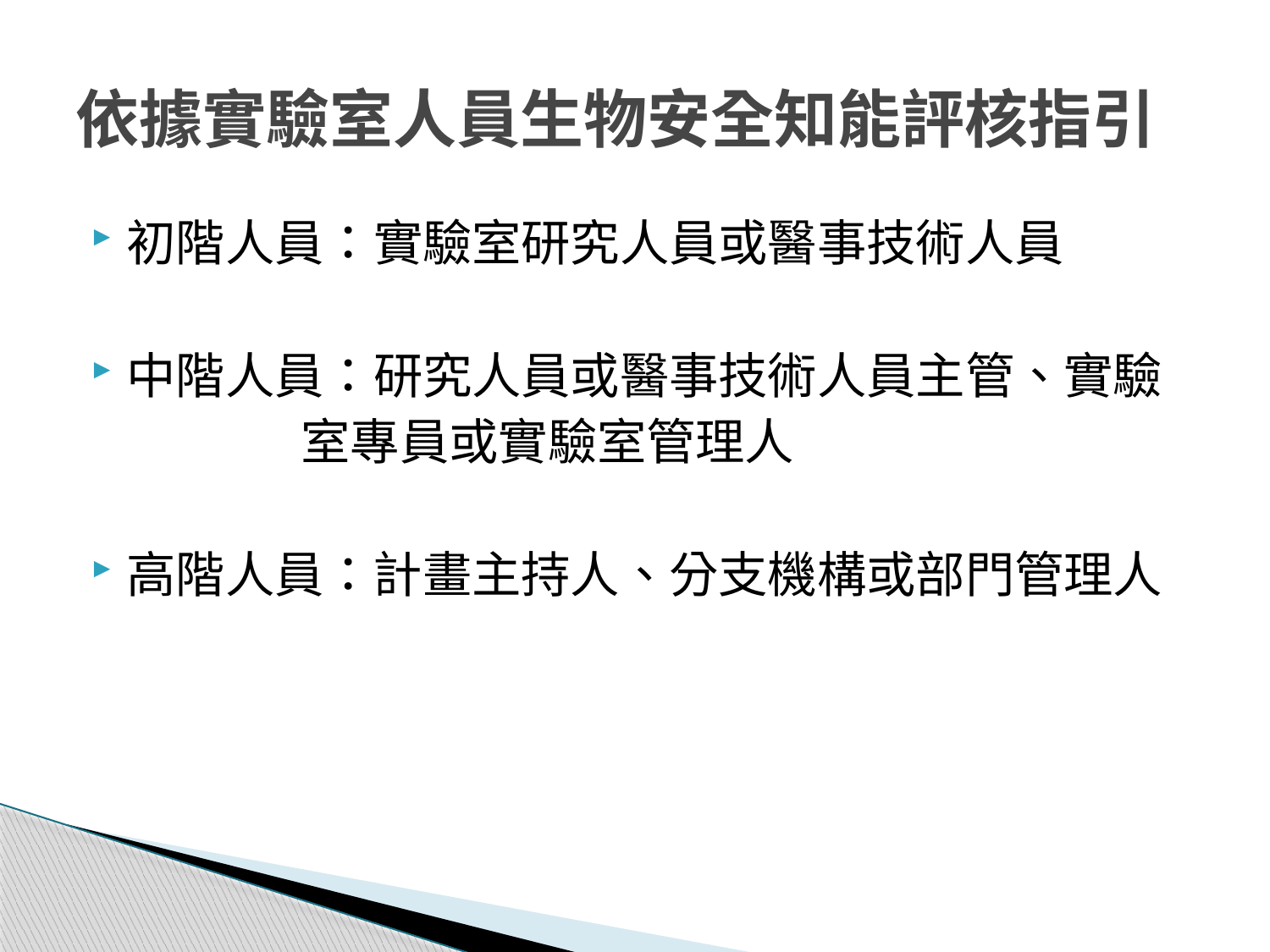

# 依據實驗室人員生物安全知能評核指引
初階人員：實驗室研究人員或醫事技術人員

中階人員：研究人員或醫事技術人員主管、實驗
                  室專員或實驗室管理人

高階人員：計畫主持人、分支機構或部門管理人